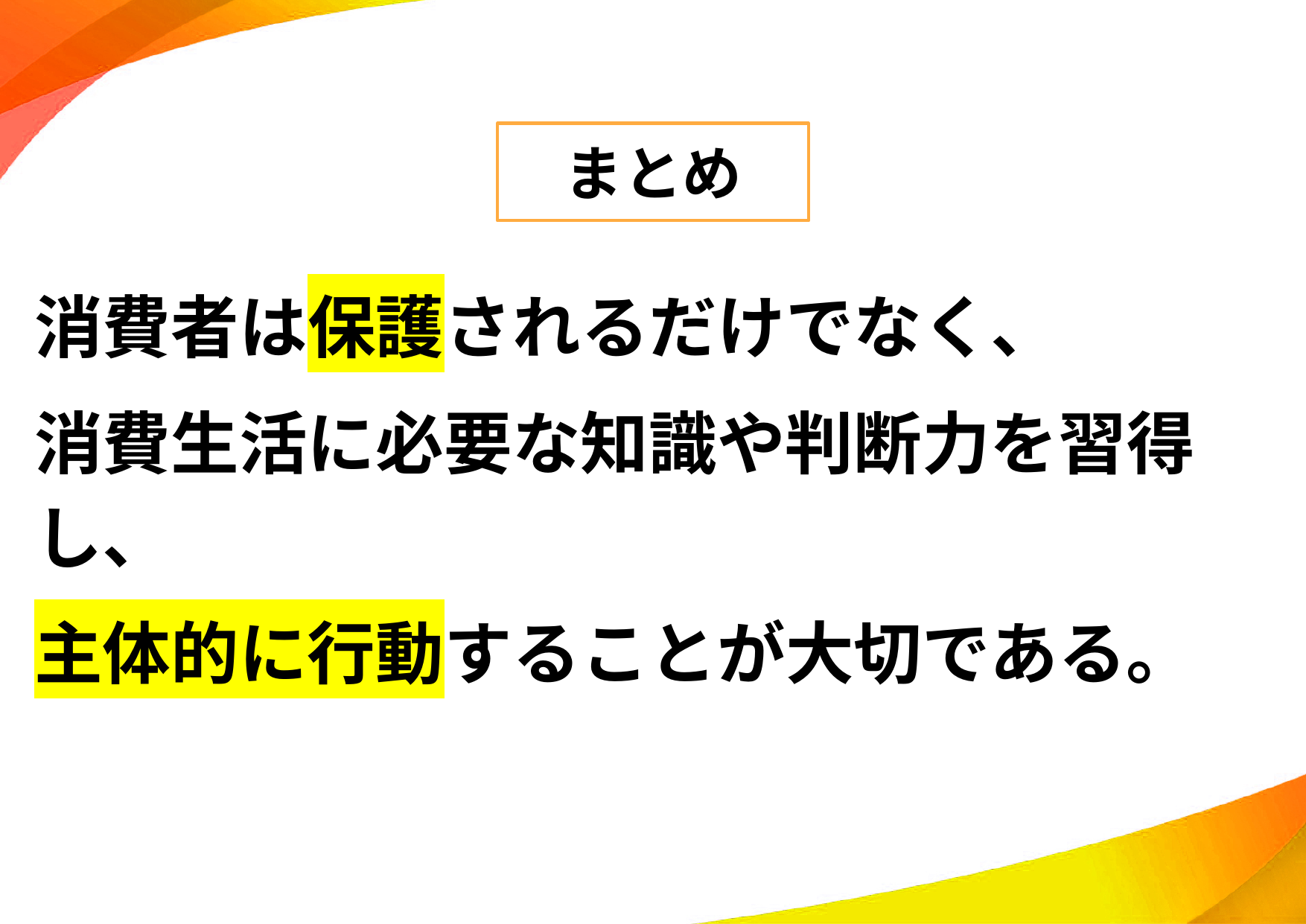

# まとめ

消費者は保護されるだけでなく、
消費生活に必要な知識や判断力を習得し、
主体的に行動することが大切である。